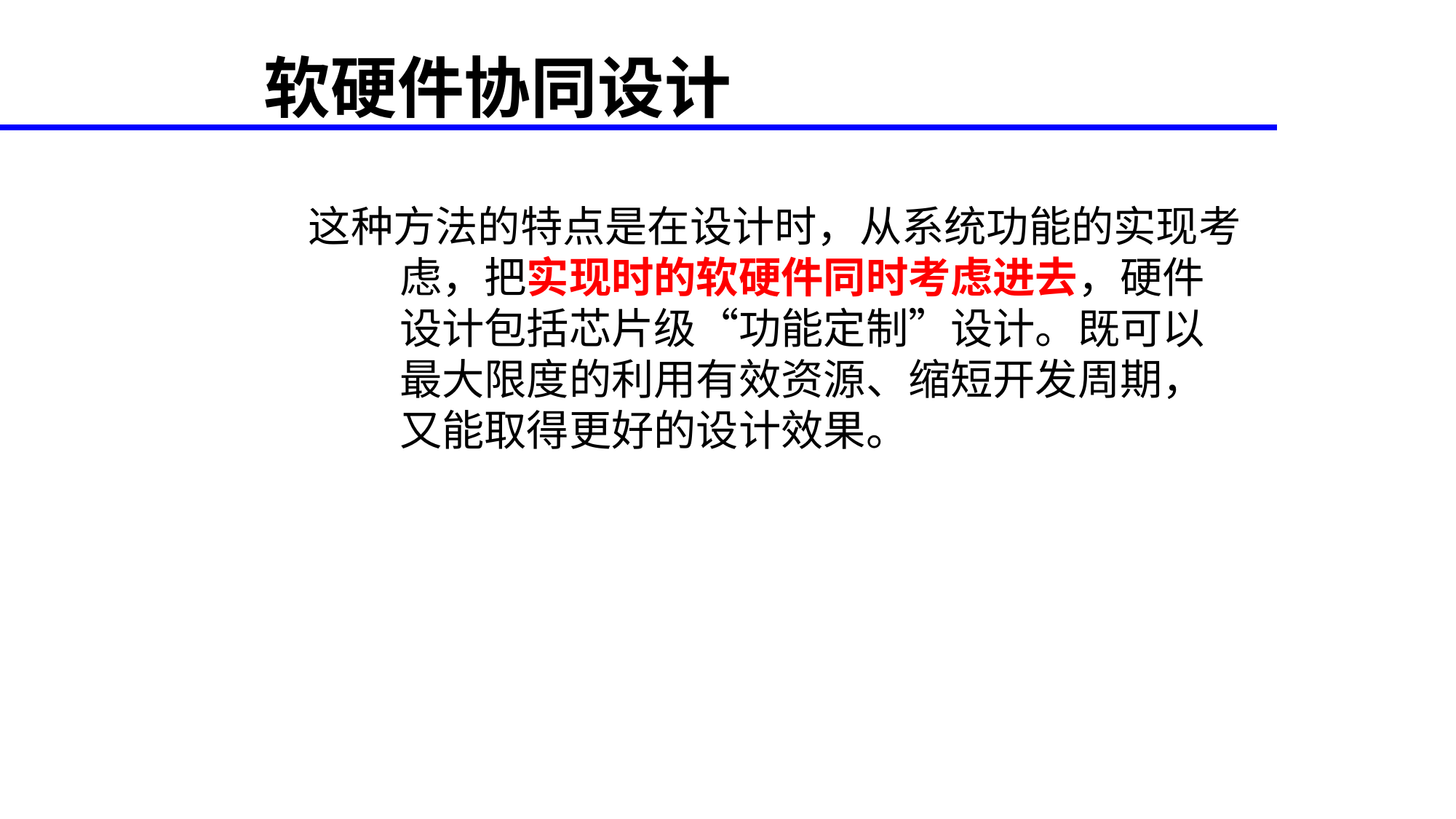

软硬件协同设计

这种方法的特点是在设计时，从系统功能的实现考虑，把实现时的软硬件同时考虑进去，硬件设计包括芯片级“功能定制”设计。既可以最大限度的利用有效资源、缩短开发周期，又能取得更好的设计效果。
43